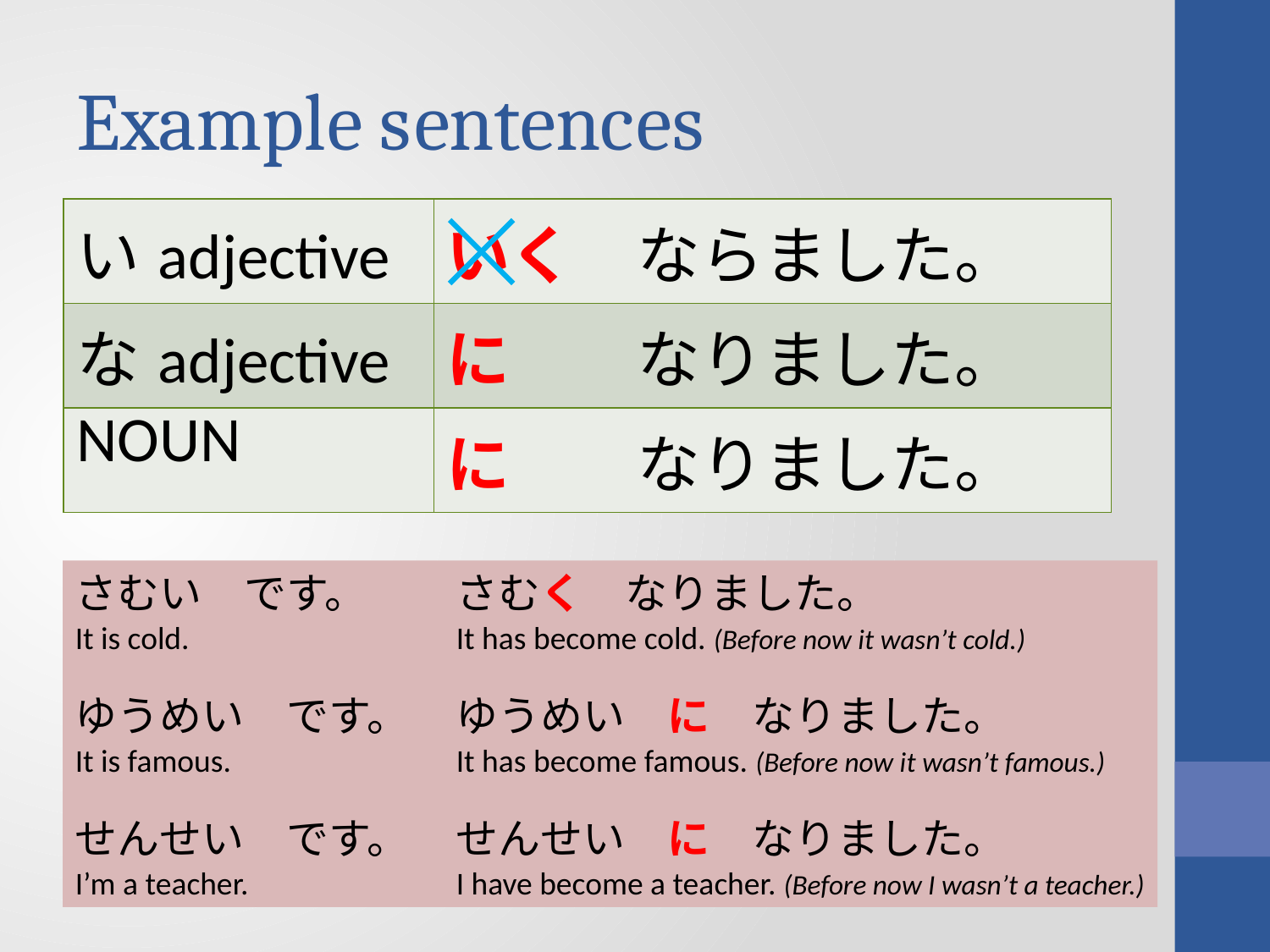

# Example sentences
| いadjective | いく　ならました。 |
| --- | --- |
| なadjective | に　　なりました。 |
| NOUN | に　　なりました。 |
さむい　です。	さむく　なりました。
It is cold.			It has become cold. (Before now it wasn’t cold.)

ゆうめい　です。	ゆうめい　に　なりました。
It is famous.		It has become famous. (Before now it wasn’t famous.)

せんせい　です。	せんせい　に　なりました。
I’m a teacher.		I have become a teacher. (Before now I wasn’t a teacher.)